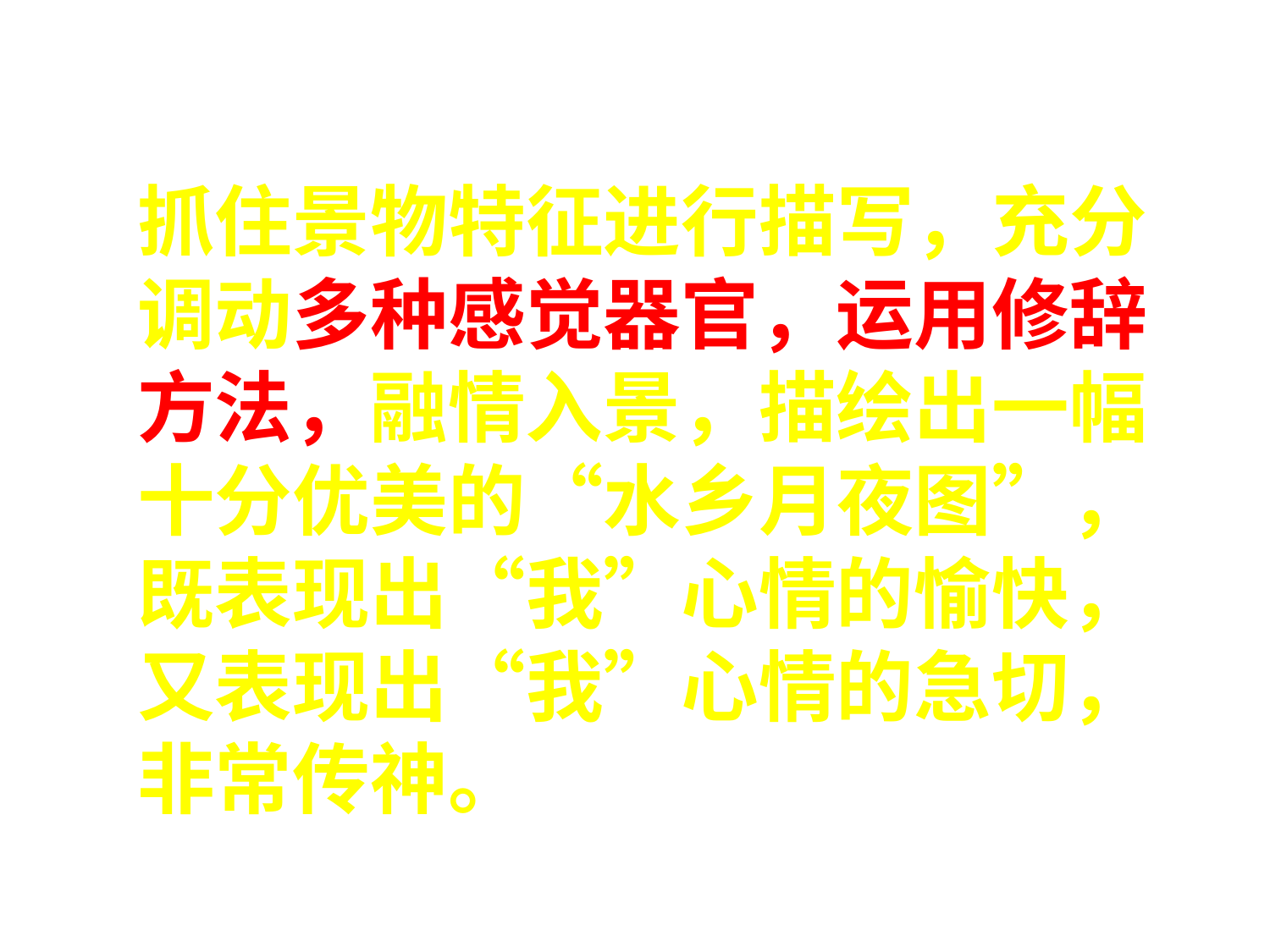

抓住景物特征进行描写，充分调动多种感觉器官，运用修辞方法，融情入景，描绘出一幅十分优美的“水乡月夜图”，既表现出“我”心情的愉快，又表现出“我”心情的急切，非常传神。